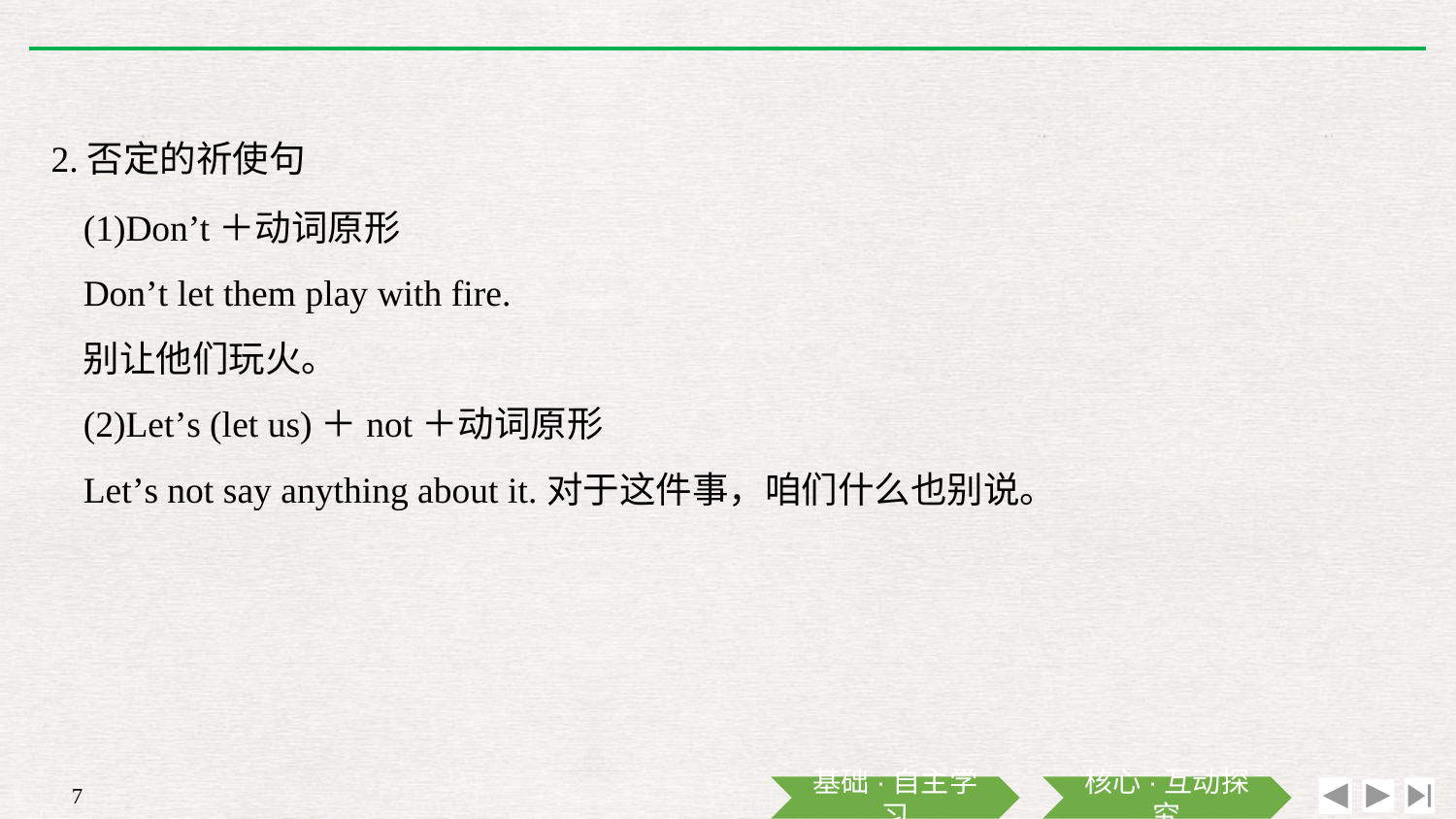

2.否定的祈使句
(1)Don’t＋动词原形
Don’t let them play with fire.
别让他们玩火。
(2)Let’s (let us)＋not＋动词原形
Let’s not say anything about it.对于这件事，咱们什么也别说。